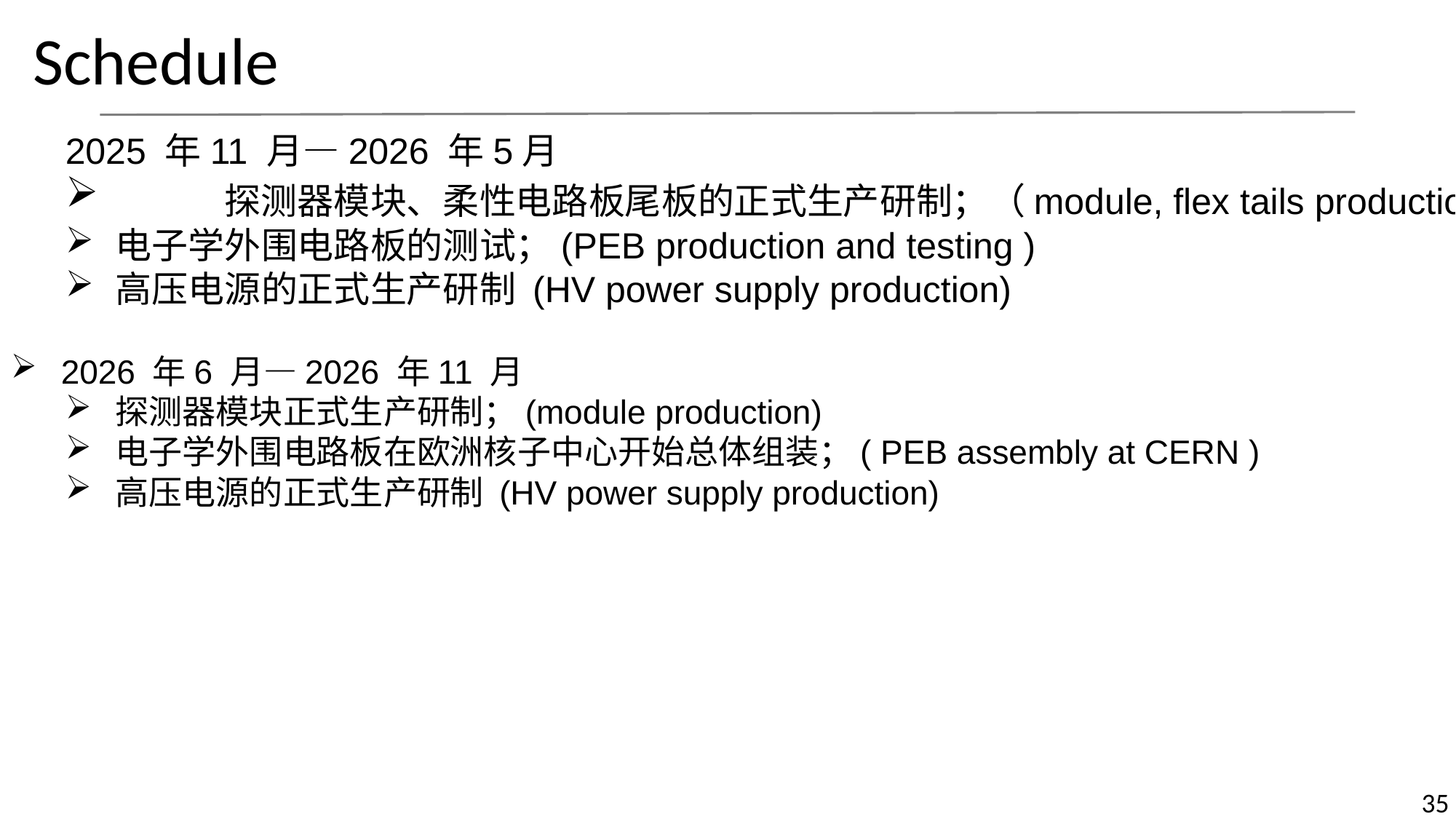

Schedule
2025 年11 月—2026 年5月
	探测器模块、柔性电路板尾板的正式生产研制；（module, flex tails production)
电子学外围电路板的测试；(PEB production and testing )
高压电源的正式生产研制 (HV power supply production)

2026 年6 月—2026 年11 月
探测器模块正式生产研制；(module production)
电子学外围电路板在欧洲核子中心开始总体组装；( PEB assembly at CERN )
高压电源的正式生产研制 (HV power supply production)

35